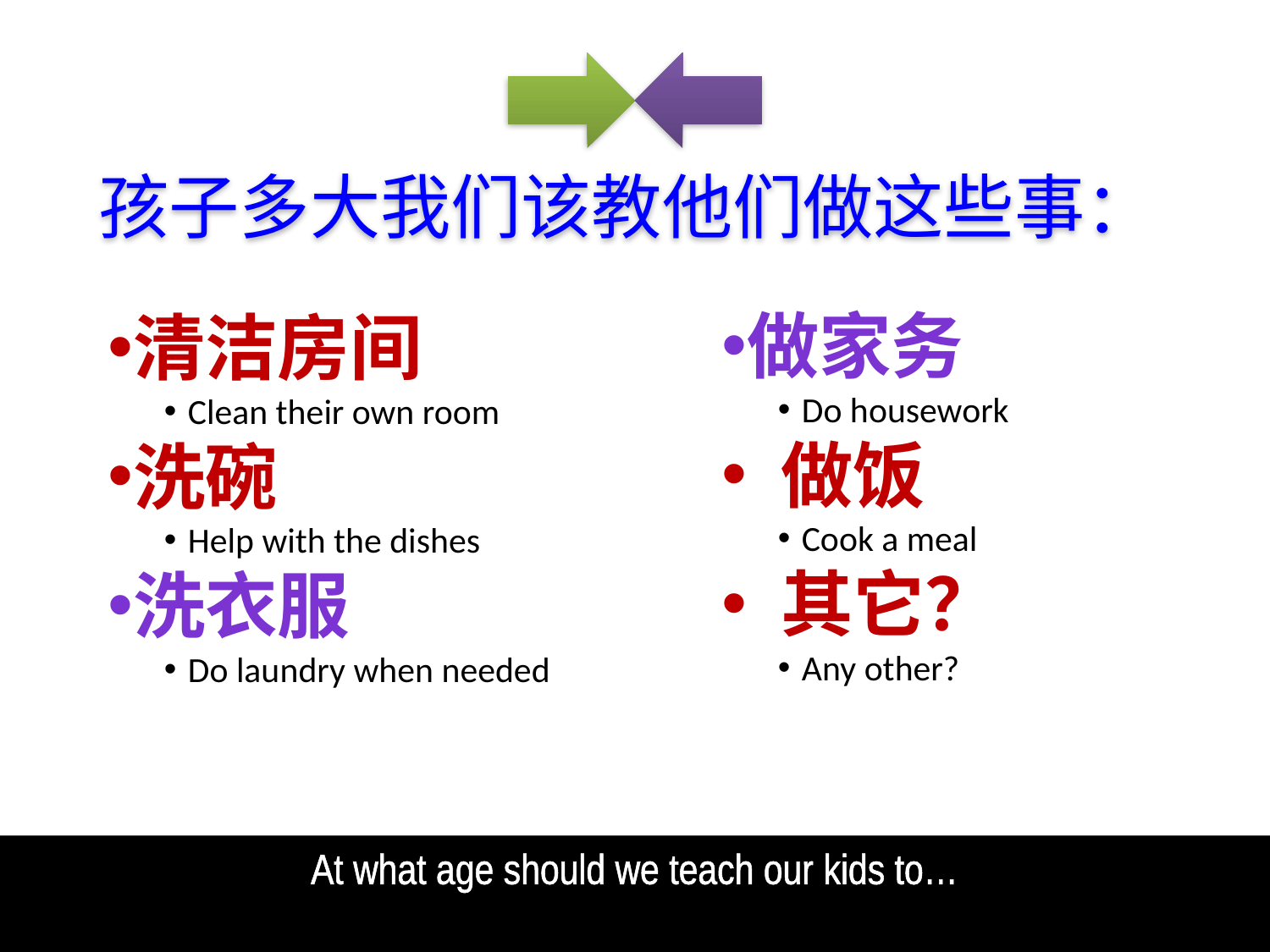

孩子多大我们该教他们做这些事：

做家务
Do housework
 做饭
Cook a meal
 其它？
Any other?
清洁房间
Clean their own room
洗碗
Help with the dishes
洗衣服
Do laundry when needed
At what age should we teach our kids to…